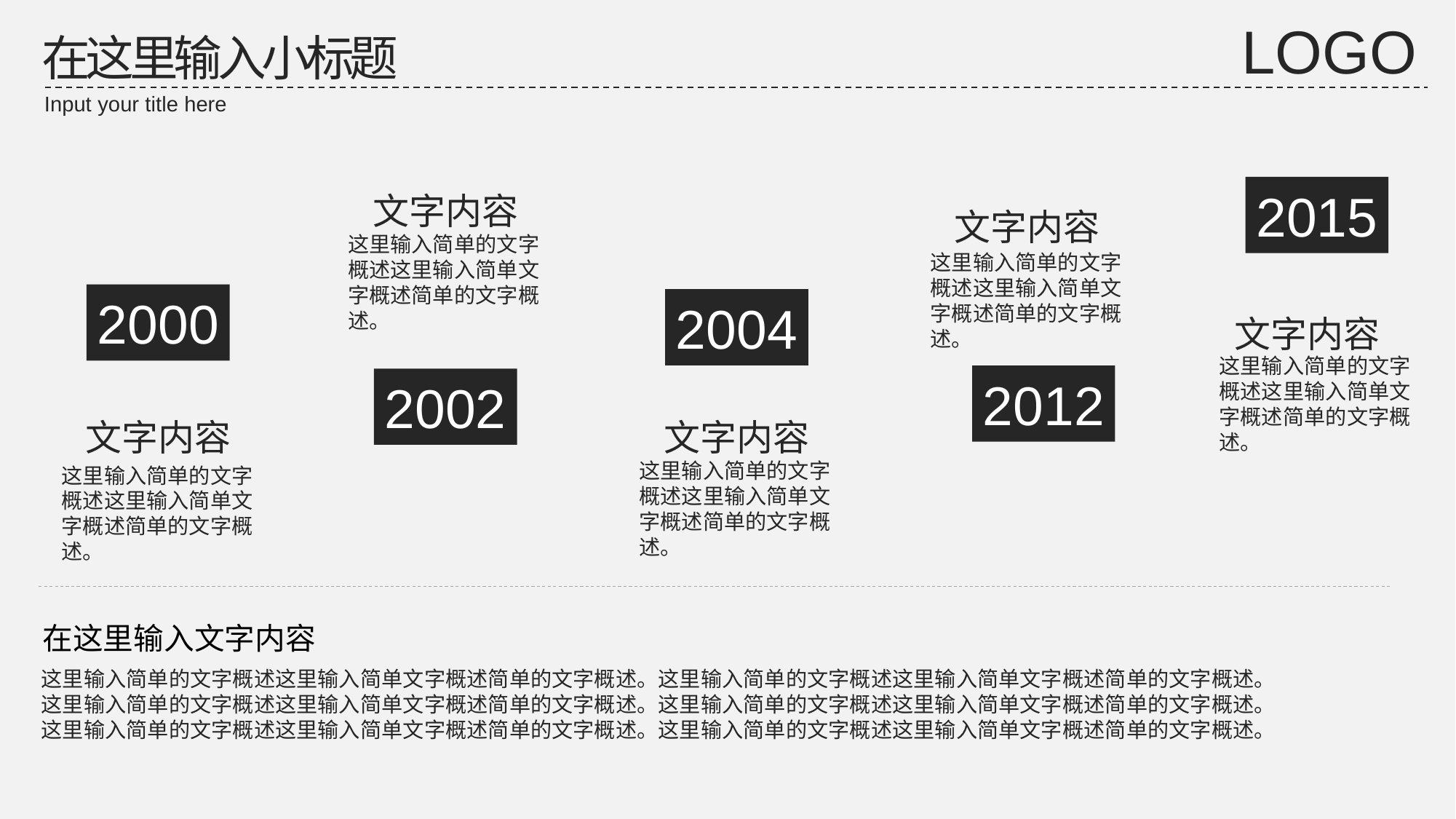

LOGO
在这里输入小标题
Input your title here
2015
文字内容
这里输入简单的文字概述这里输入简单文字概述简单的文字概述。
文字内容
这里输入简单的文字概述这里输入简单文字概述简单的文字概述。
2002
文字内容
这里输入简单的文字概述这里输入简单文字概述简单的文字概述。
2012
2000
文字内容
这里输入简单的文字概述这里输入简单文字概述简单的文字概述。
2004
文字内容
这里输入简单的文字概述这里输入简单文字概述简单的文字概述。
在这里输入文字内容
这里输入简单的文字概述这里输入简单文字概述简单的文字概述。这里输入简单的文字概述这里输入简单文字概述简单的文字概述。
这里输入简单的文字概述这里输入简单文字概述简单的文字概述。这里输入简单的文字概述这里输入简单文字概述简单的文字概述。
这里输入简单的文字概述这里输入简单文字概述简单的文字概述。这里输入简单的文字概述这里输入简单文字概述简单的文字概述。
10